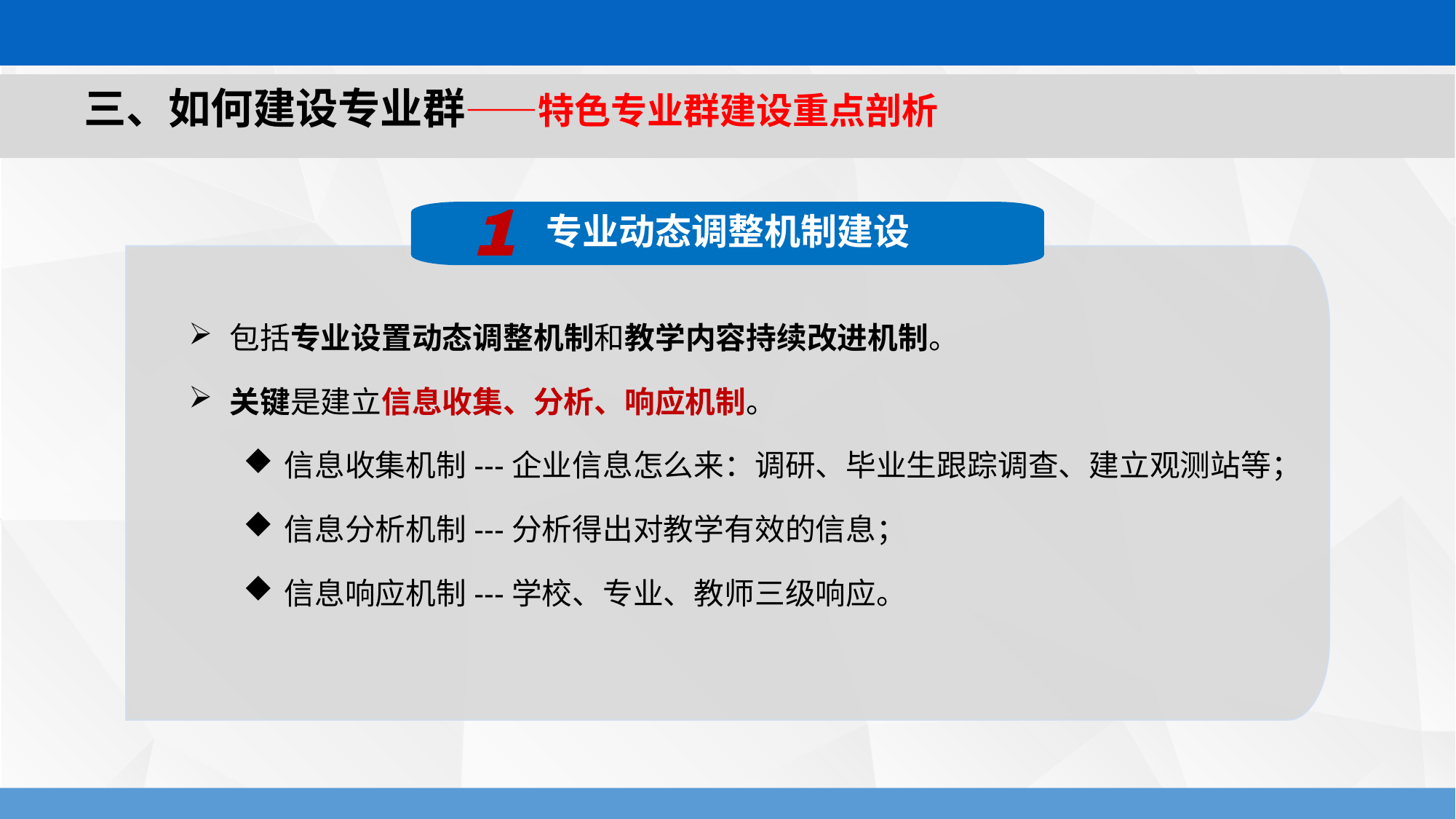

# 三、如何建设专业群——特色专业群建设重点剖析

1
专业动态调整机制建设
包括专业设置动态调整机制和教学内容持续改进机制。
关键是建立信息收集、分析、响应机制。
信息收集机制---企业信息怎么来：调研、毕业生跟踪调查、建立观测站等；
信息分析机制---分析得出对教学有效的信息；
信息响应机制---学校、专业、教师三级响应。